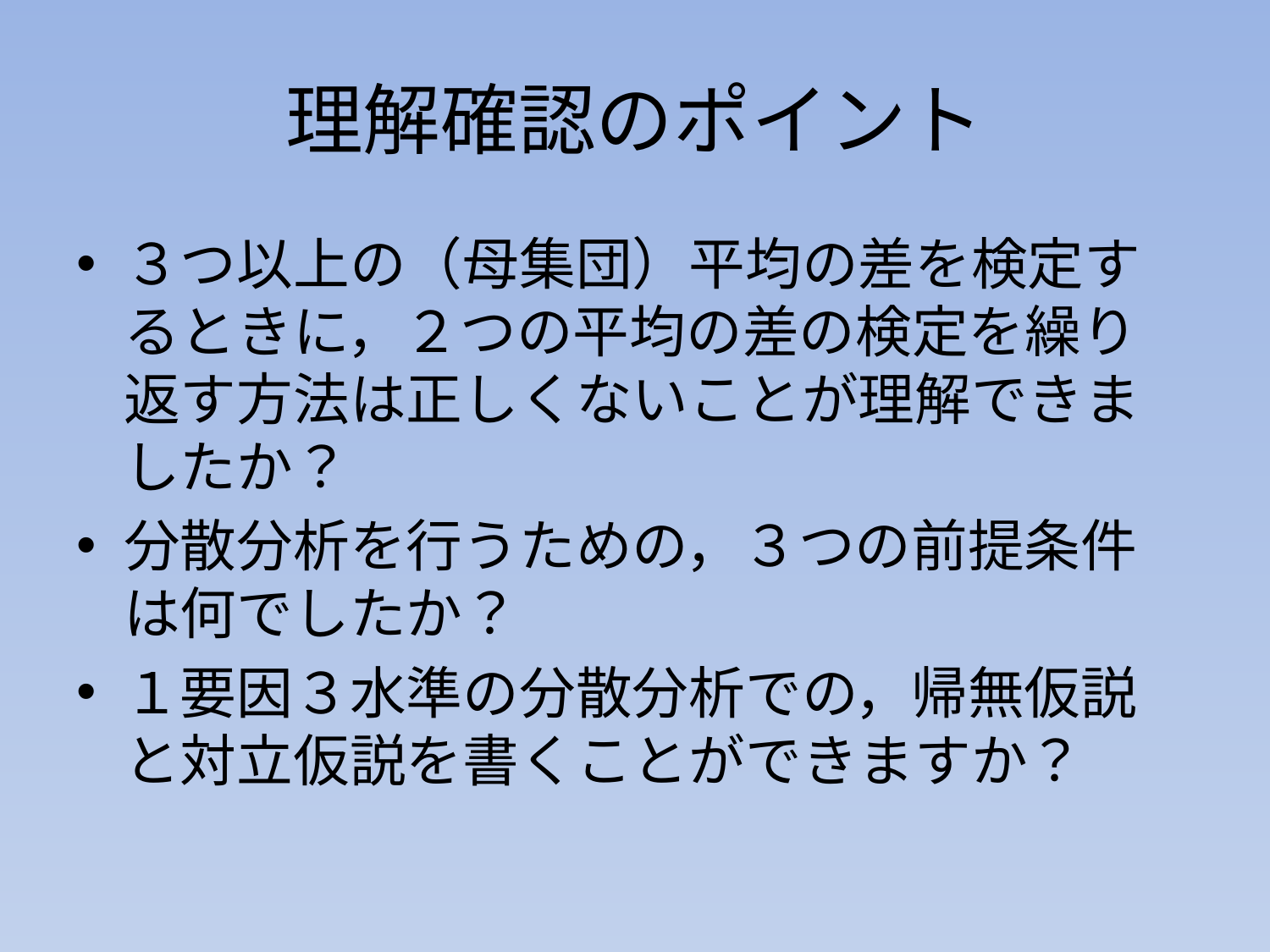

# 理解確認のポイント
３つ以上の（母集団）平均の差を検定するときに，２つの平均の差の検定を繰り返す方法は正しくないことが理解できましたか？
分散分析を行うための，３つの前提条件は何でしたか？
１要因３水準の分散分析での，帰無仮説と対立仮説を書くことができますか？